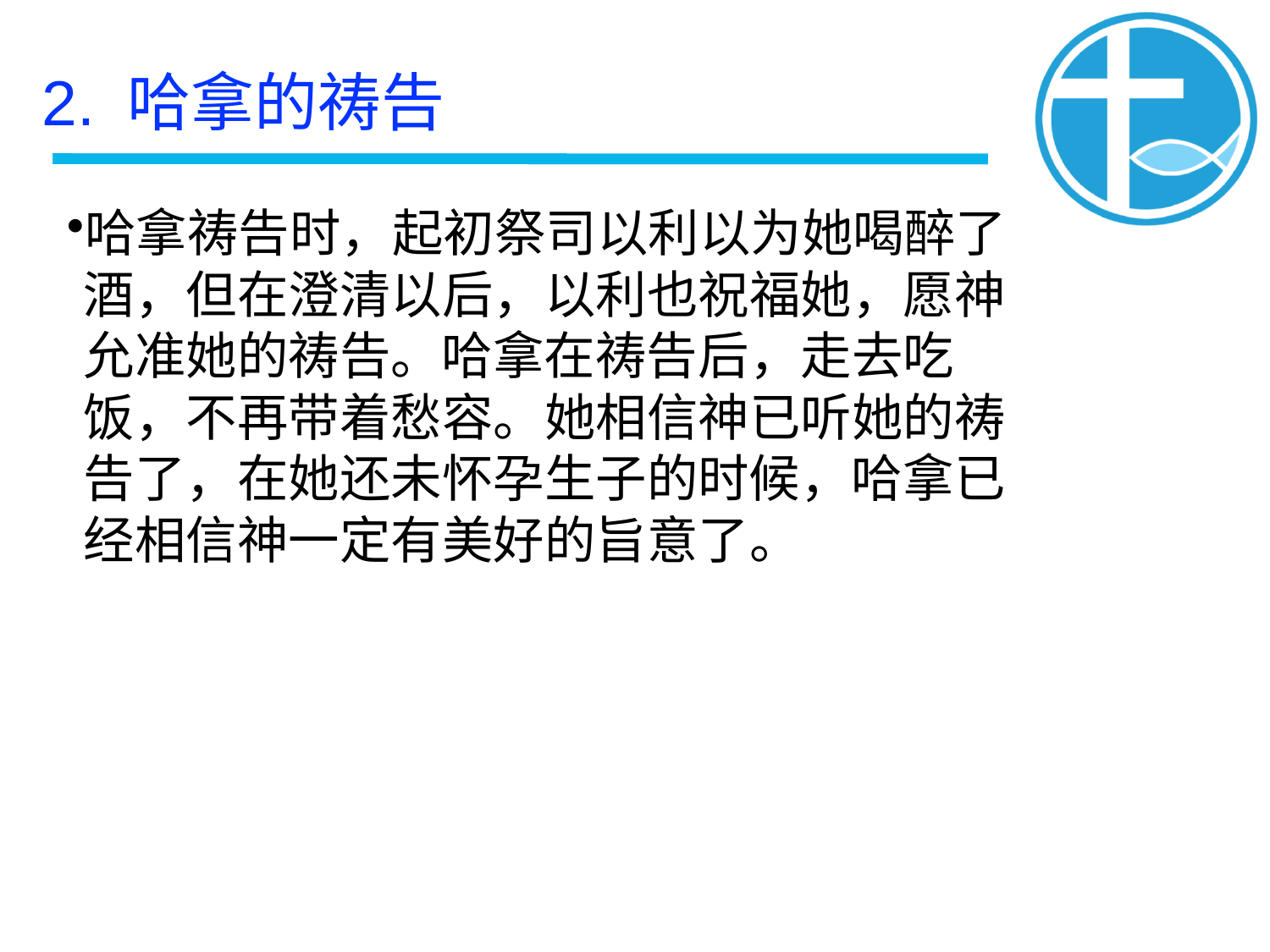

2. 哈拿的祷告
哈拿祷告时，起初祭司以利以为她喝醉了酒，但在澄清以后，以利也祝福她，愿神允准她的祷告。哈拿在祷告后，走去吃饭，不再带着愁容。她相信神已听她的祷告了，在她还未怀孕生子的时候，哈拿已经相信神一定有美好的旨意了。